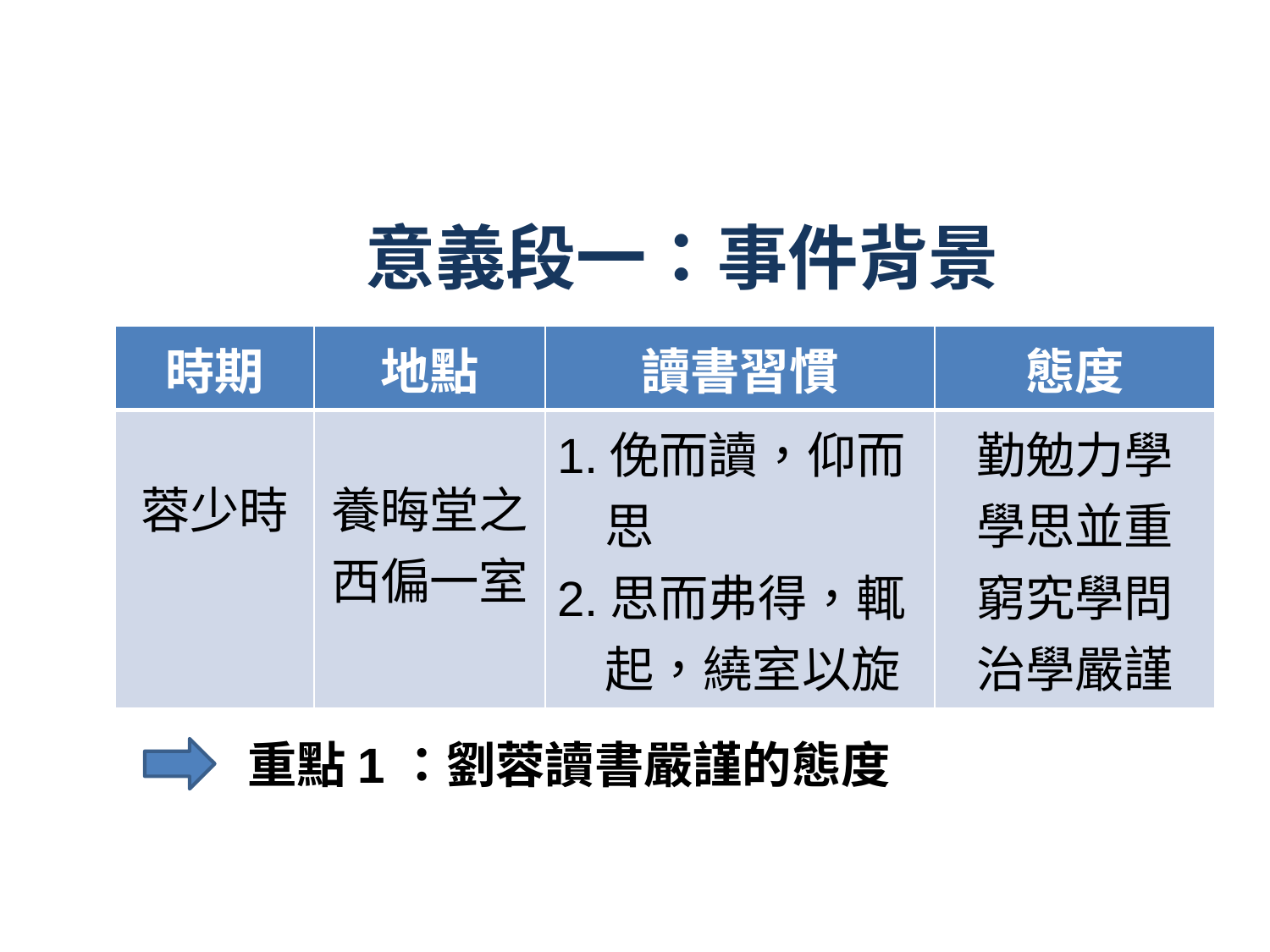

意義段一：事件背景
| 時期 | 地點 | 讀書習慣 | 態度 |
| --- | --- | --- | --- |
| 蓉少時 | 養晦堂之西偏一室 | 1.俛而讀，仰而 思 2.思而弗得，輒 起，繞室以旋 | 勤勉力學 學思並重 窮究學問 治學嚴謹 |
重點1：劉蓉讀書嚴謹的態度